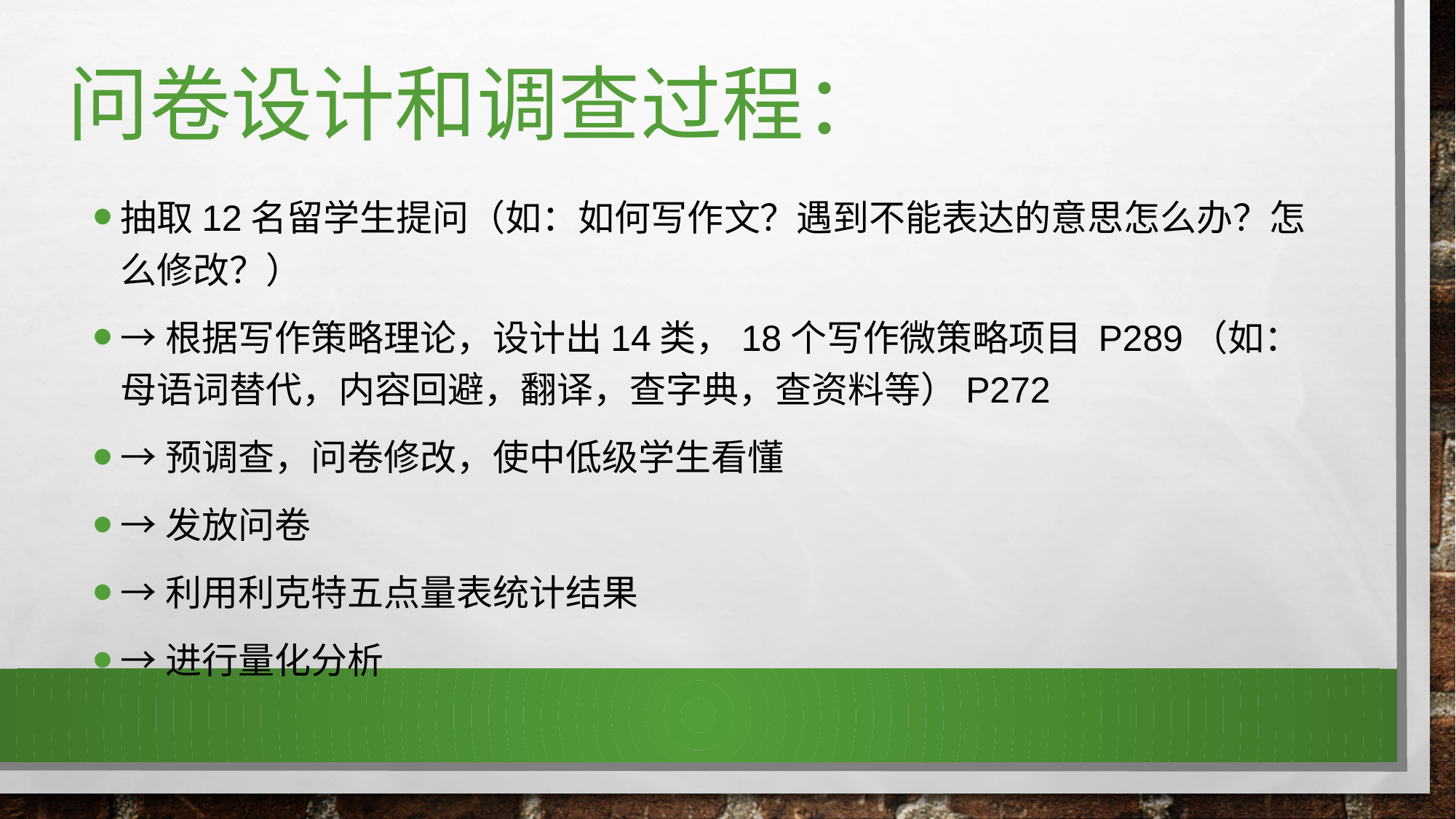

# 问卷设计和调查过程：
抽取12名留学生提问（如：如何写作文？遇到不能表达的意思怎么办？怎么修改？）
→根据写作策略理论，设计出14类，18个写作微策略项目 P289（如：母语词替代，内容回避，翻译，查字典，查资料等）P272
→预调查，问卷修改，使中低级学生看懂
→发放问卷
→利用利克特五点量表统计结果
→进行量化分析